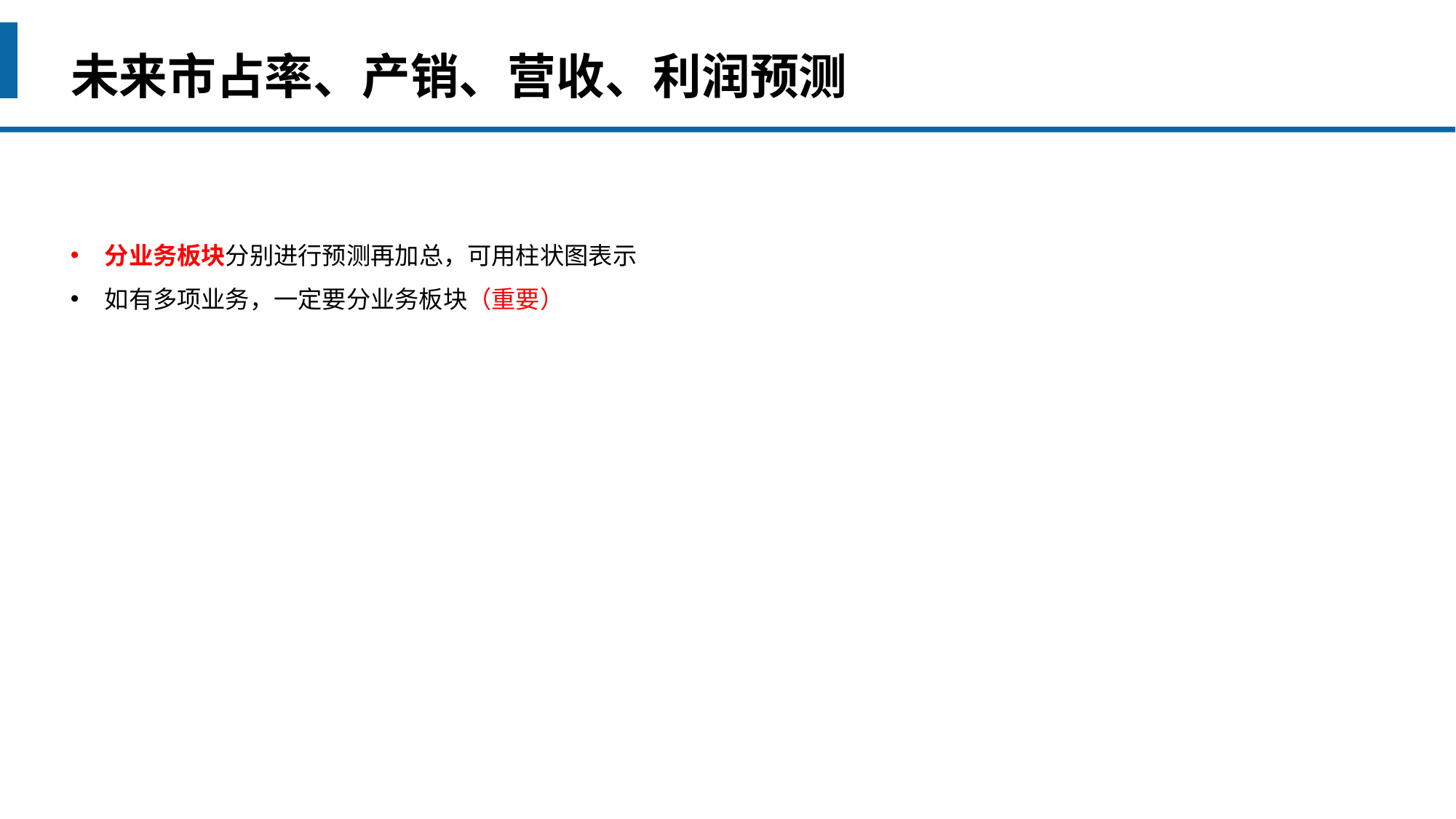

未来市占率、产销、营收、利润预测

分业务板块分别进行预测再加总，可用柱状图表示
如有多项业务，一定要分业务板块（重要）